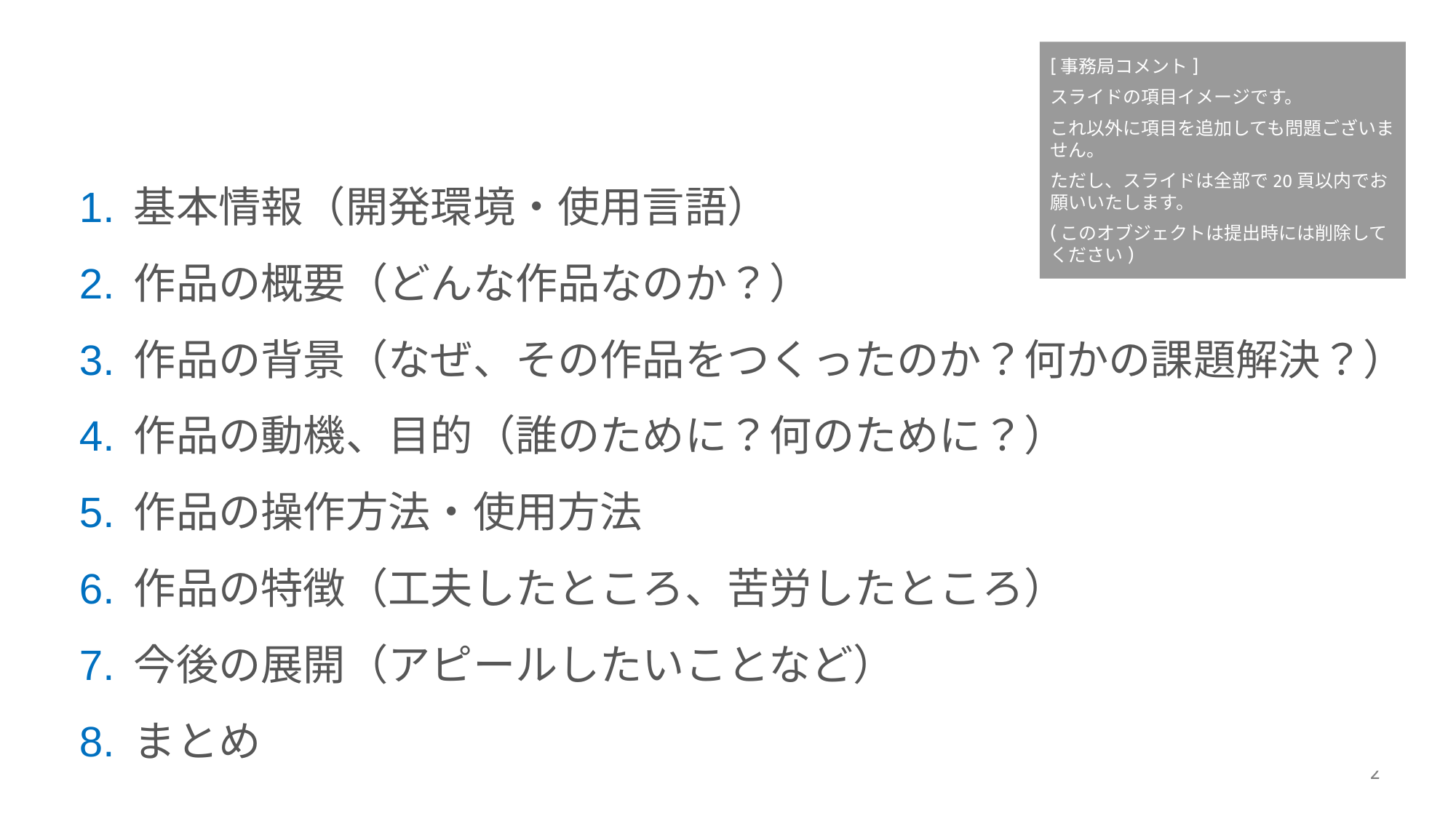

[事務局コメント]
スライドの項目イメージです。
これ以外に項目を追加しても問題ございません。
ただし、スライドは全部で20頁以内でお願いいたします。
(このオブジェクトは提出時には削除してください)
# 目次
基本情報（開発環境・使用言語）
作品の概要（どんな作品なのか？）
作品の背景（なぜ、その作品をつくったのか？何かの課題解決？）
作品の動機、目的（誰のために？何のために？）
作品の操作方法・使用方法
作品の特徴（工夫したところ、苦労したところ）
今後の展開（アピールしたいことなど）
まとめ